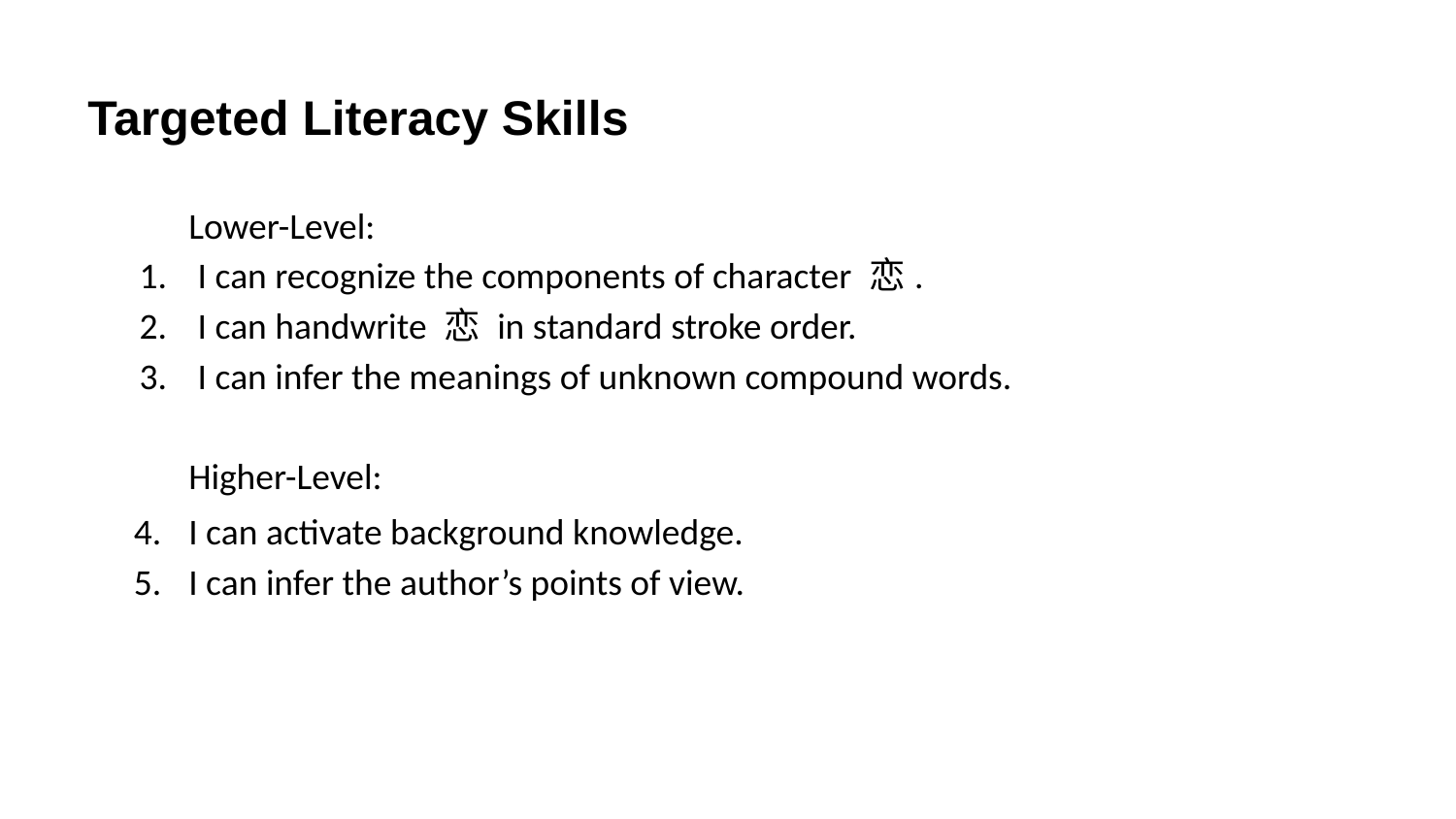

Targeted Literacy Skills
Lower-Level:
I can recognize the components of character 恋.
I can handwrite 恋 in standard stroke order.
I can infer the meanings of unknown compound words.

Higher-Level:
I can activate background knowledge.
I can infer the author’s points of view.